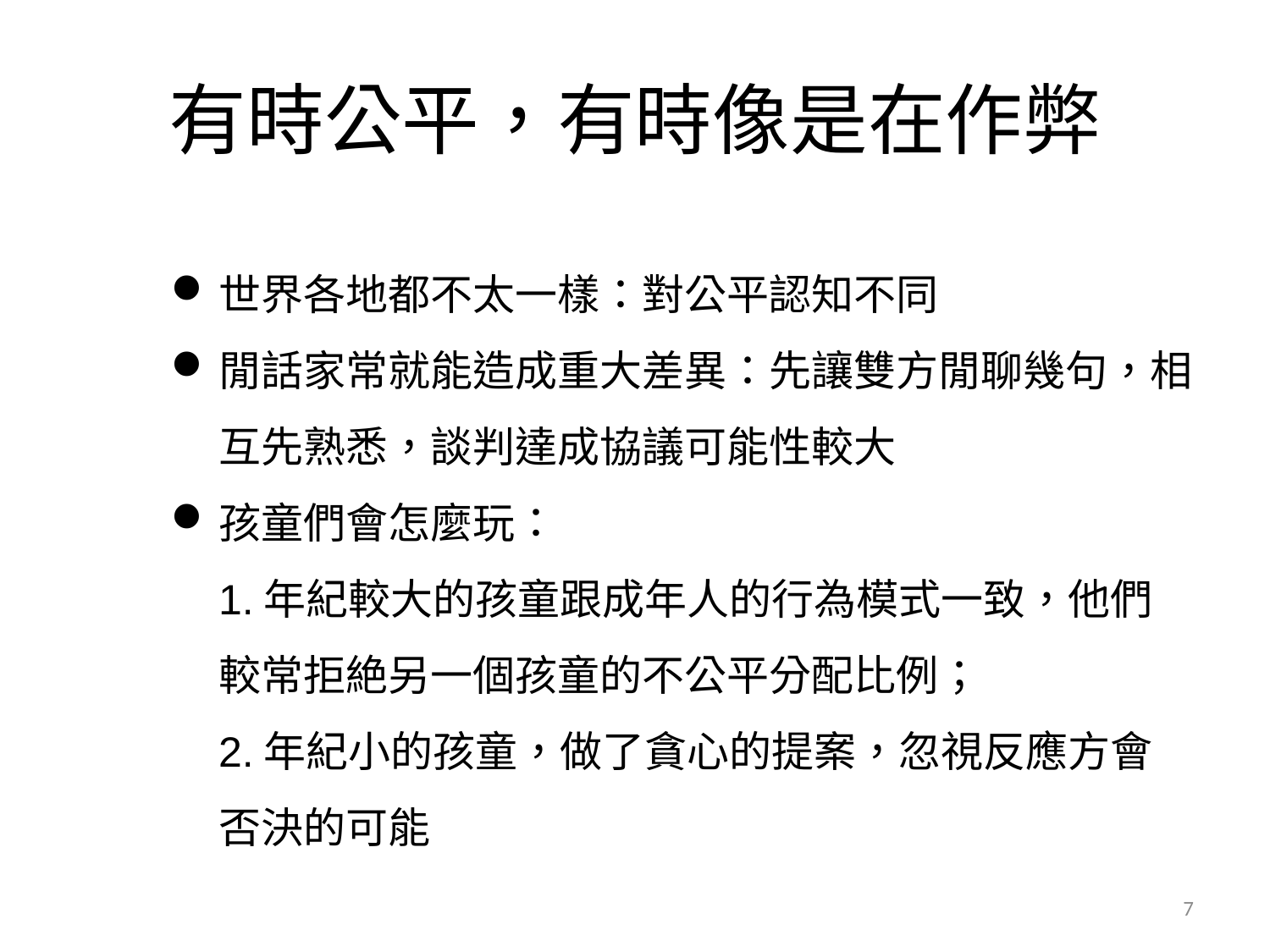

# 有時公平，有時像是在作弊

世界各地都不太一樣：對公平認知不同
閒話家常就能造成重大差異：先讓雙方閒聊幾句，相互先熟悉，談判達成協議可能性較大
孩童們會怎麼玩：
1.年紀較大的孩童跟成年人的行為模式一致，他們較常拒絶另一個孩童的不公平分配比例；
2.年紀小的孩童，做了貪心的提案，忽視反應方會否決的可能
7